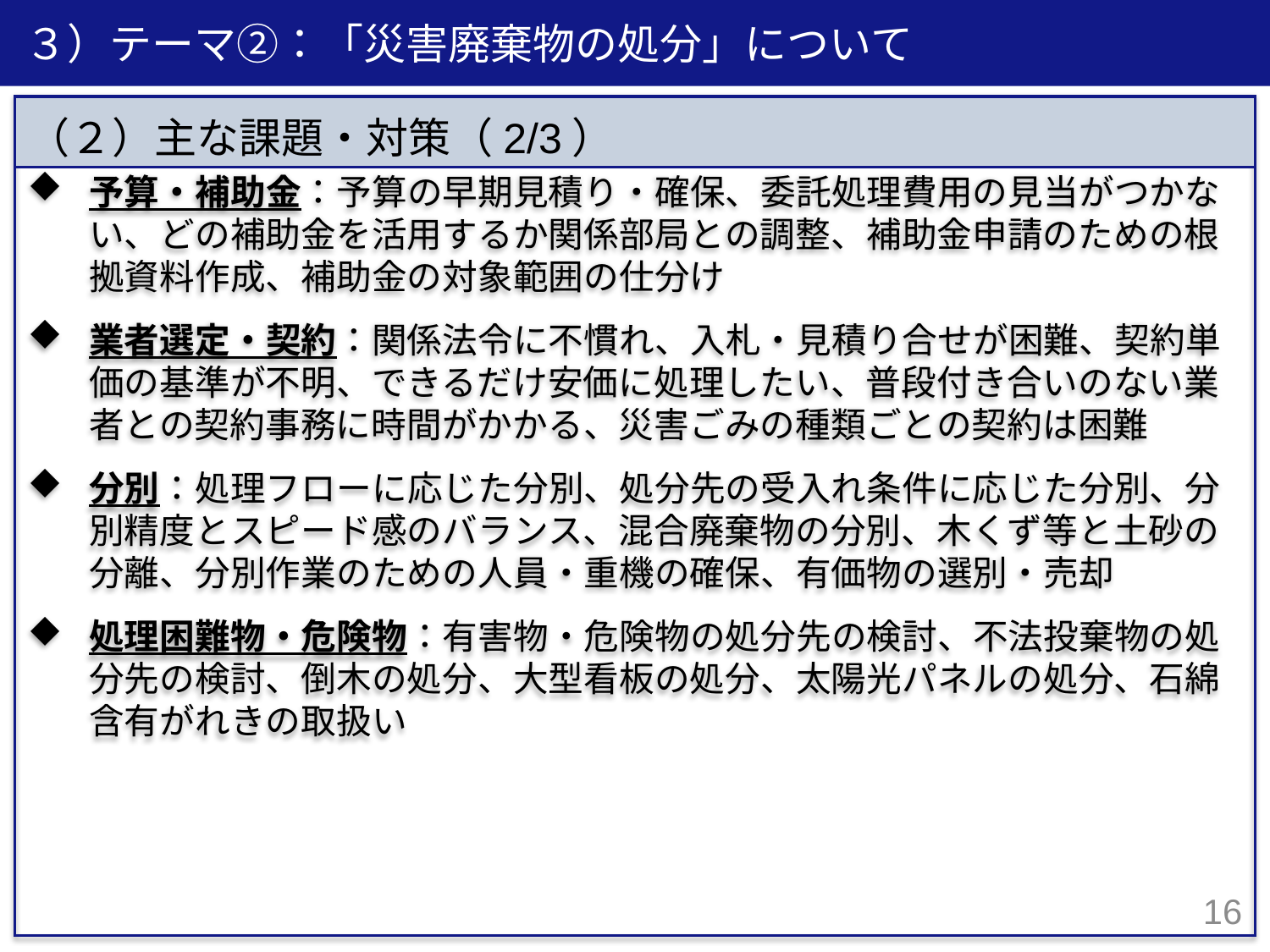

３）テーマ②：「災害廃棄物の処分」について

予算・補助金：予算の早期見積り・確保、委託処理費用の見当がつかない、どの補助金を活用するか関係部局との調整、補助金申請のための根拠資料作成、補助金の対象範囲の仕分け
業者選定・契約：関係法令に不慣れ、入札・見積り合せが困難、契約単価の基準が不明、できるだけ安価に処理したい、普段付き合いのない業者との契約事務に時間がかかる、災害ごみの種類ごとの契約は困難
分別：処理フローに応じた分別、処分先の受入れ条件に応じた分別、分別精度とスピード感のバランス、混合廃棄物の分別、木くず等と土砂の分離、分別作業のための人員・重機の確保、有価物の選別・売却
処理困難物・危険物：有害物・危険物の処分先の検討、不法投棄物の処分先の検討、倒木の処分、大型看板の処分、太陽光パネルの処分、石綿含有がれきの取扱い
（２）主な課題・対策（2/3）
16